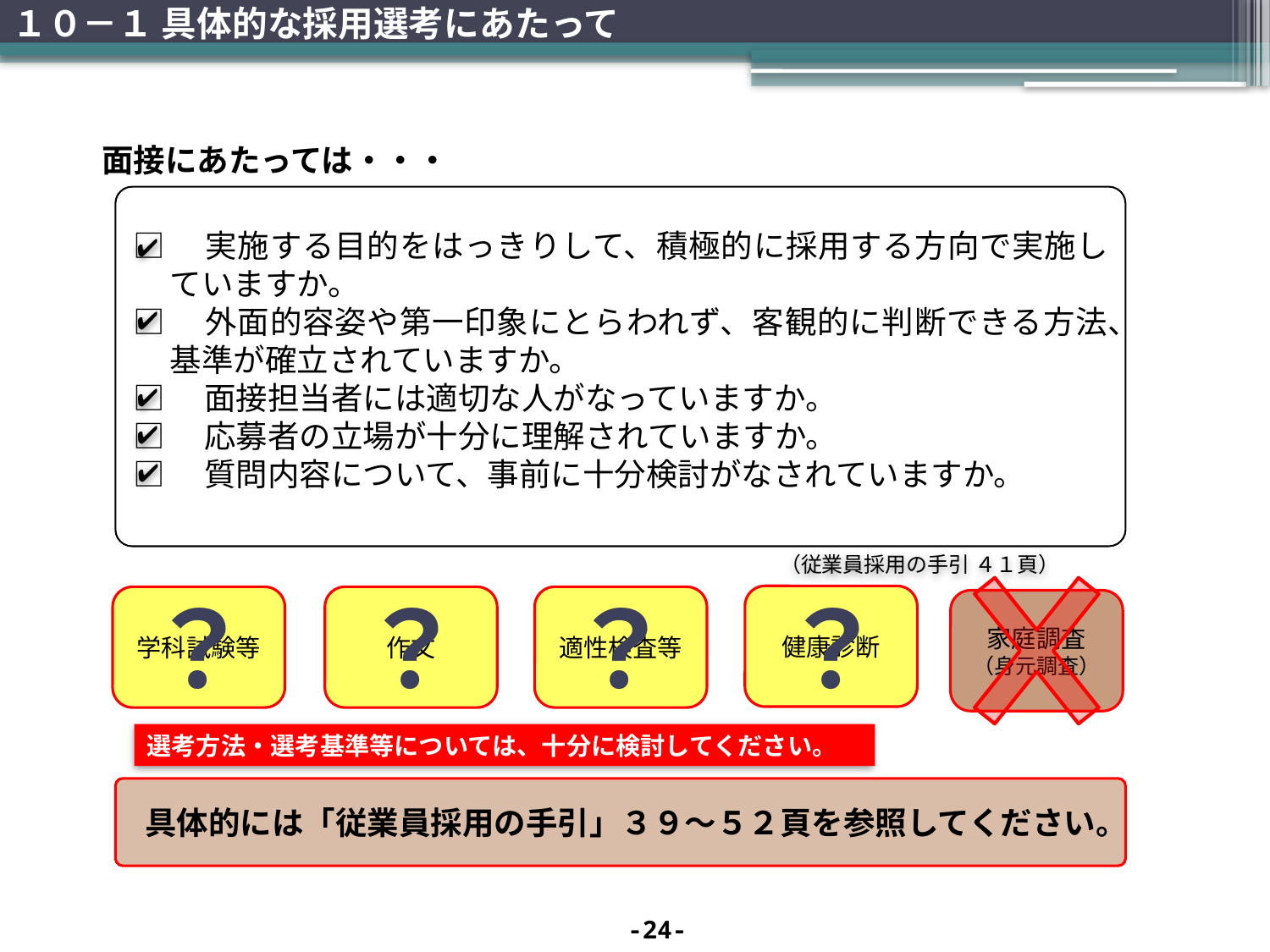

# １０－１ 具体的な採用選考にあたって
面接にあたっては・・・

□　実施する目的をはっきりして、積極的に採用する方向で実施していますか。
□　外面的容姿や第一印象にとらわれず、客観的に判断できる方法、基準が確立されていますか。
□　面接担当者には適切な人がなっていますか。
□　応募者の立場が十分に理解されていますか。
□　質問内容について、事前に十分検討がなされていますか。

✔
✔
✔
✔
✔

（従業員採用の手引 ４１頁）
？
？
？
？
健康診断
作文
学科試験等
適性検査等
家庭調査（身元調査）
選考方法・選考基準等については、十分に検討してください。
具体的には「従業員採用の手引」３９～５２頁を参照してください。
25
-24-